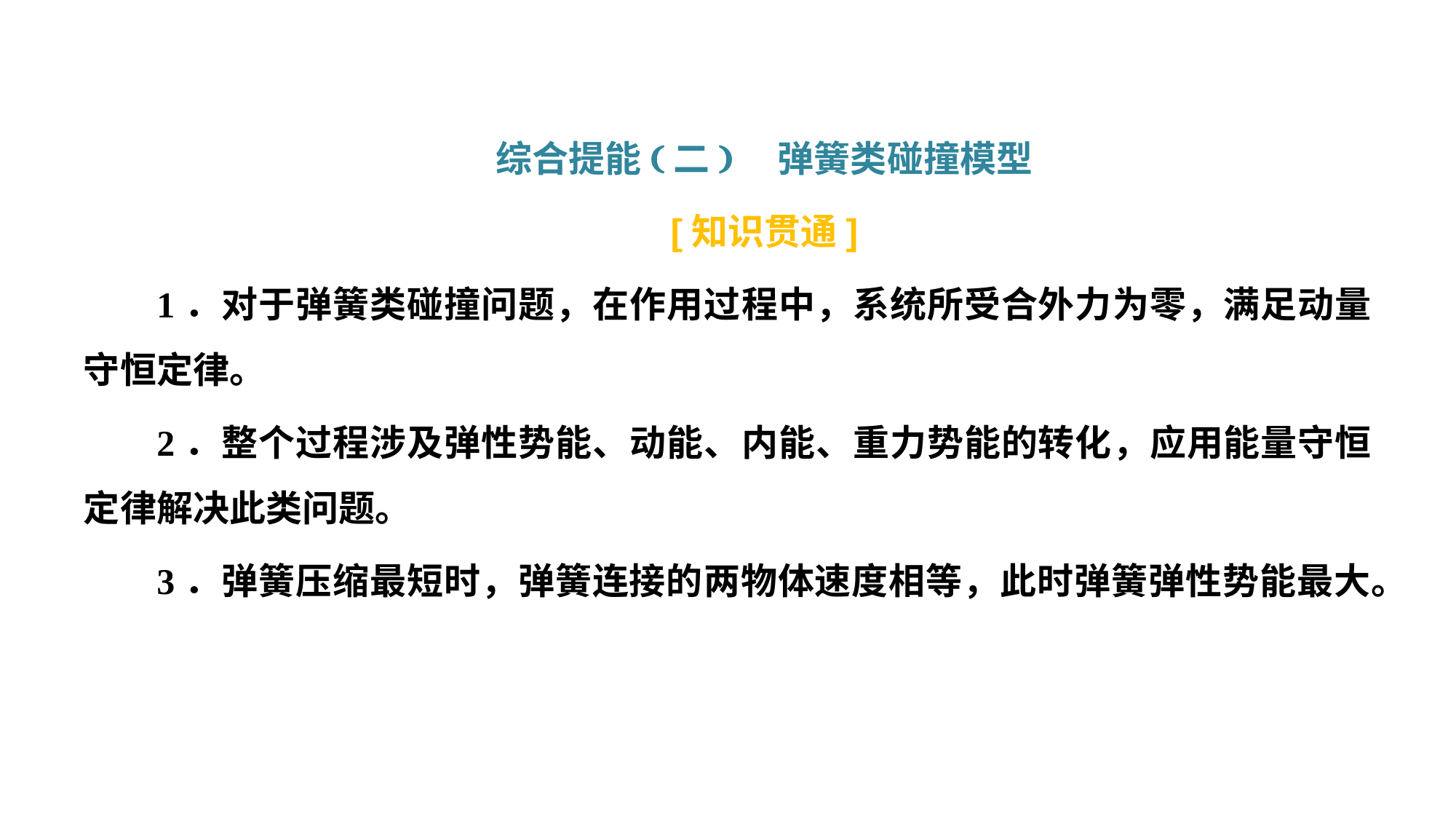

综合提能(二)　弹簧类碰撞模型
[知识贯通]
1．对于弹簧类碰撞问题，在作用过程中，系统所受合外力为零，满足动量守恒定律。
2．整个过程涉及弹性势能、动能、内能、重力势能的转化，应用能量守恒定律解决此类问题。
3．弹簧压缩最短时，弹簧连接的两物体速度相等，此时弹簧弹性势能最大。